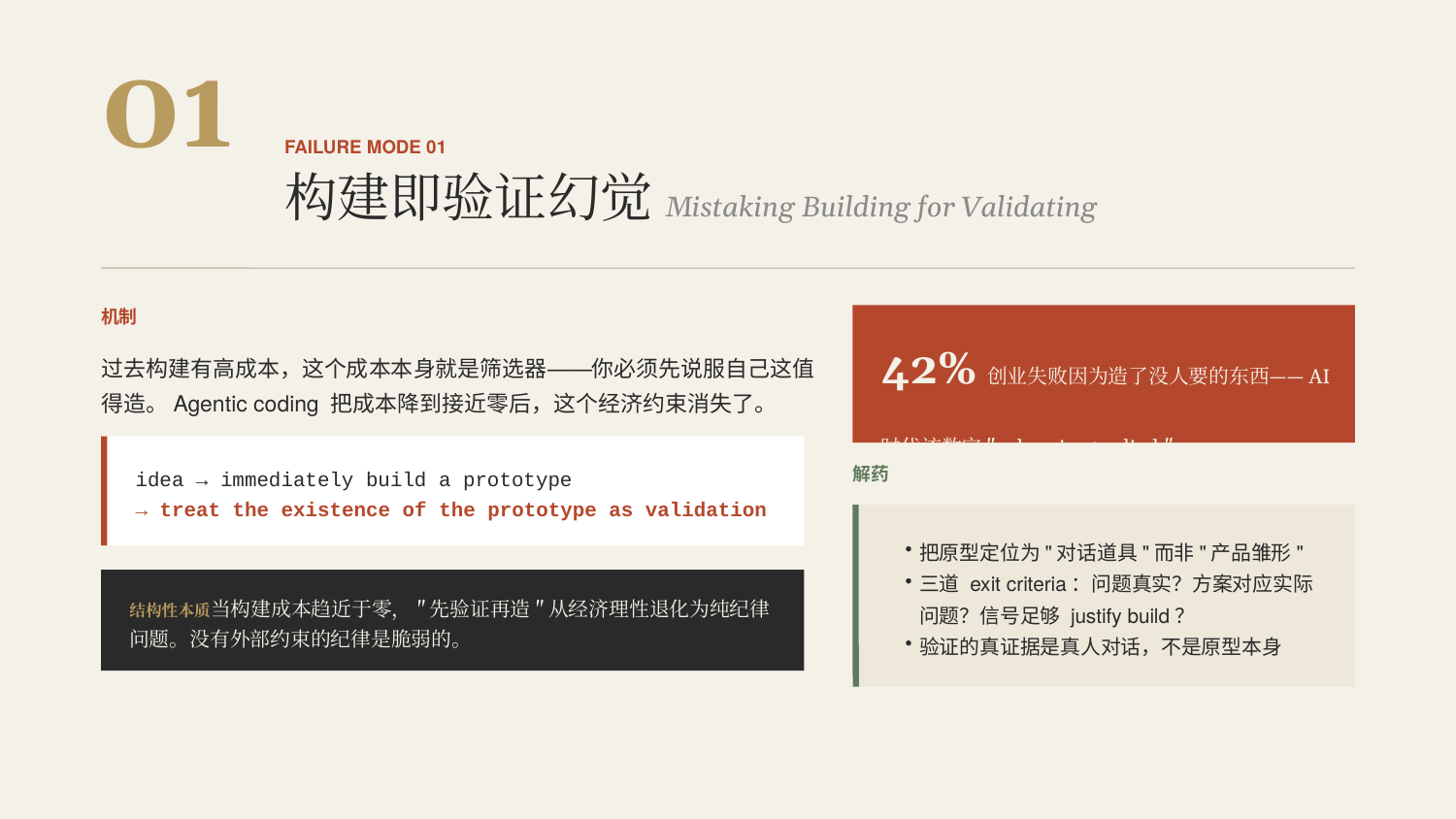

01
FAILURE MODE 01
构建即验证幻觉Mistaking Building for Validating

机制

42%创业失败因为造了没人要的东西——AI 时代该数字"only going to climb"
过去构建有高成本，这个成本本身就是筛选器——你必须先说服自己这值得造。Agentic coding 把成本降到接近零后，这个经济约束消失了。

idea → immediately build a prototype
解药
→ treat the existence of the prototype as validation

把原型定位为"对话道具"而非"产品雏形"
三道 exit criteria：问题真实？方案对应实际问题？信号足够 justify build？
验证的真证据是真人对话，不是原型本身

结构性本质当构建成本趋近于零，"先验证再造"从经济理性退化为纯纪律问题。没有外部约束的纪律是脆弱的。